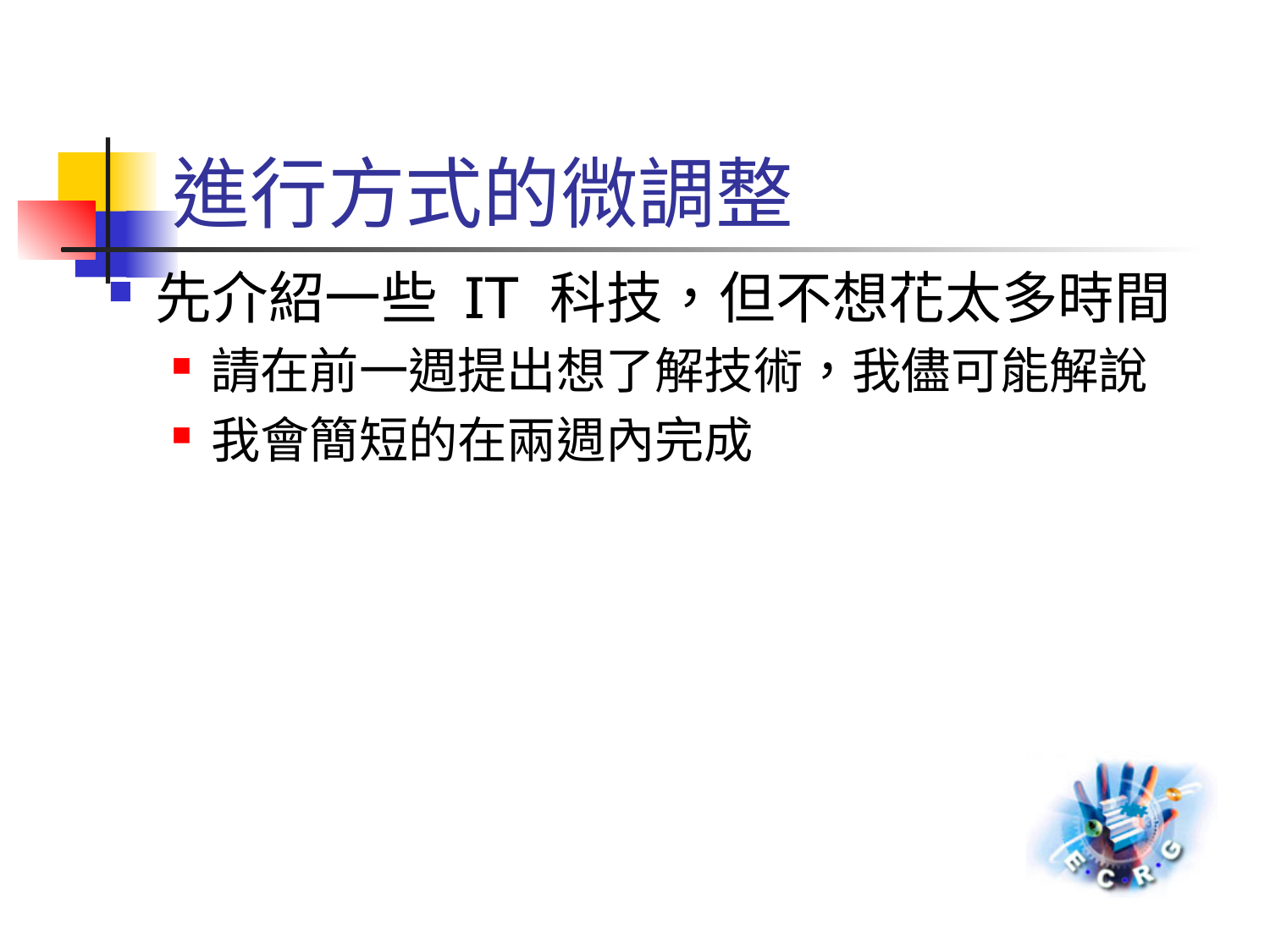

# 進行方式的微調整
先介紹一些 IT 科技，但不想花太多時間
請在前一週提出想了解技術，我儘可能解說
我會簡短的在兩週內完成